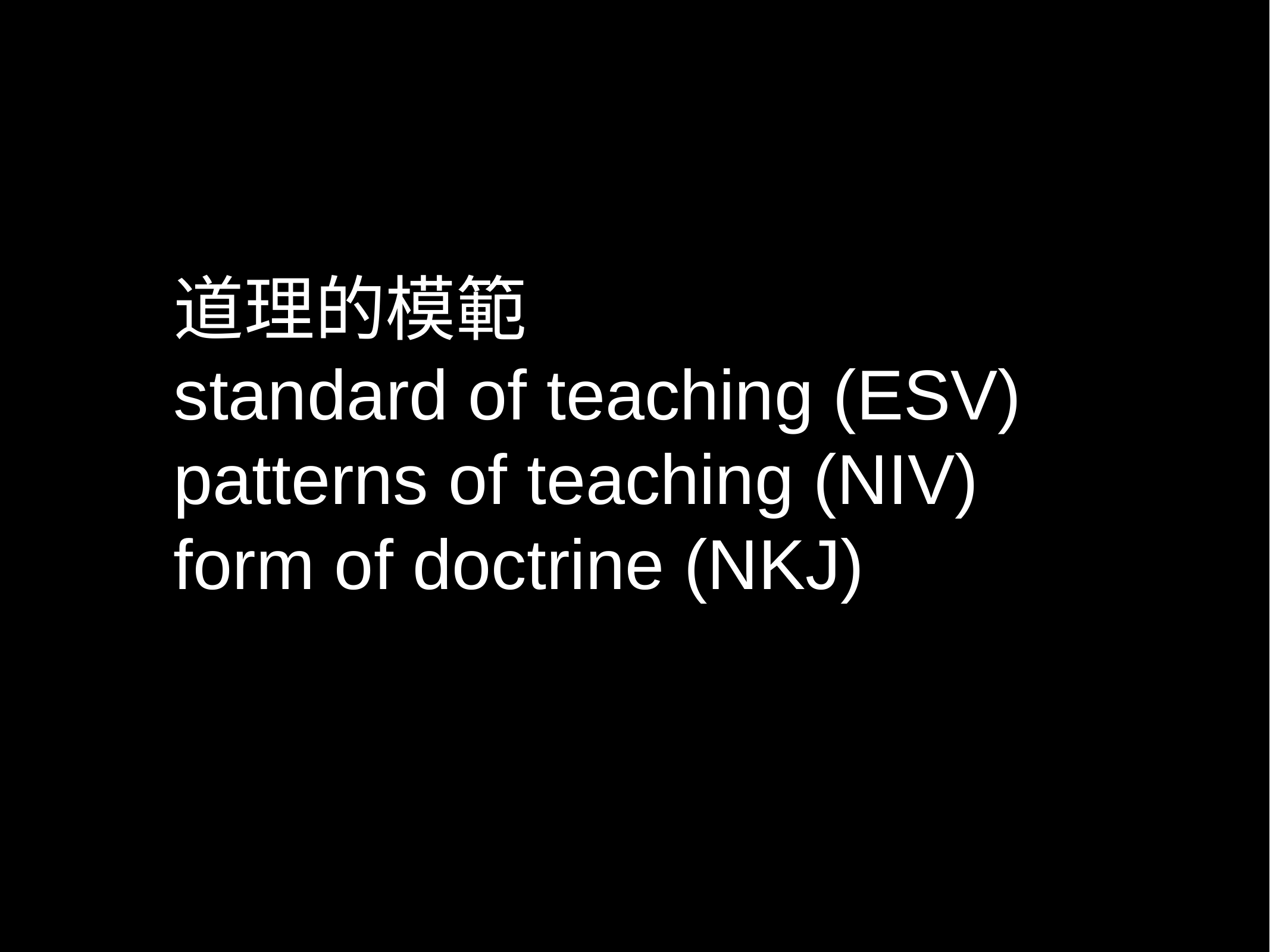

道理的模範
standard of teaching (ESV)
patterns of teaching (NIV)
form of doctrine (NKJ)